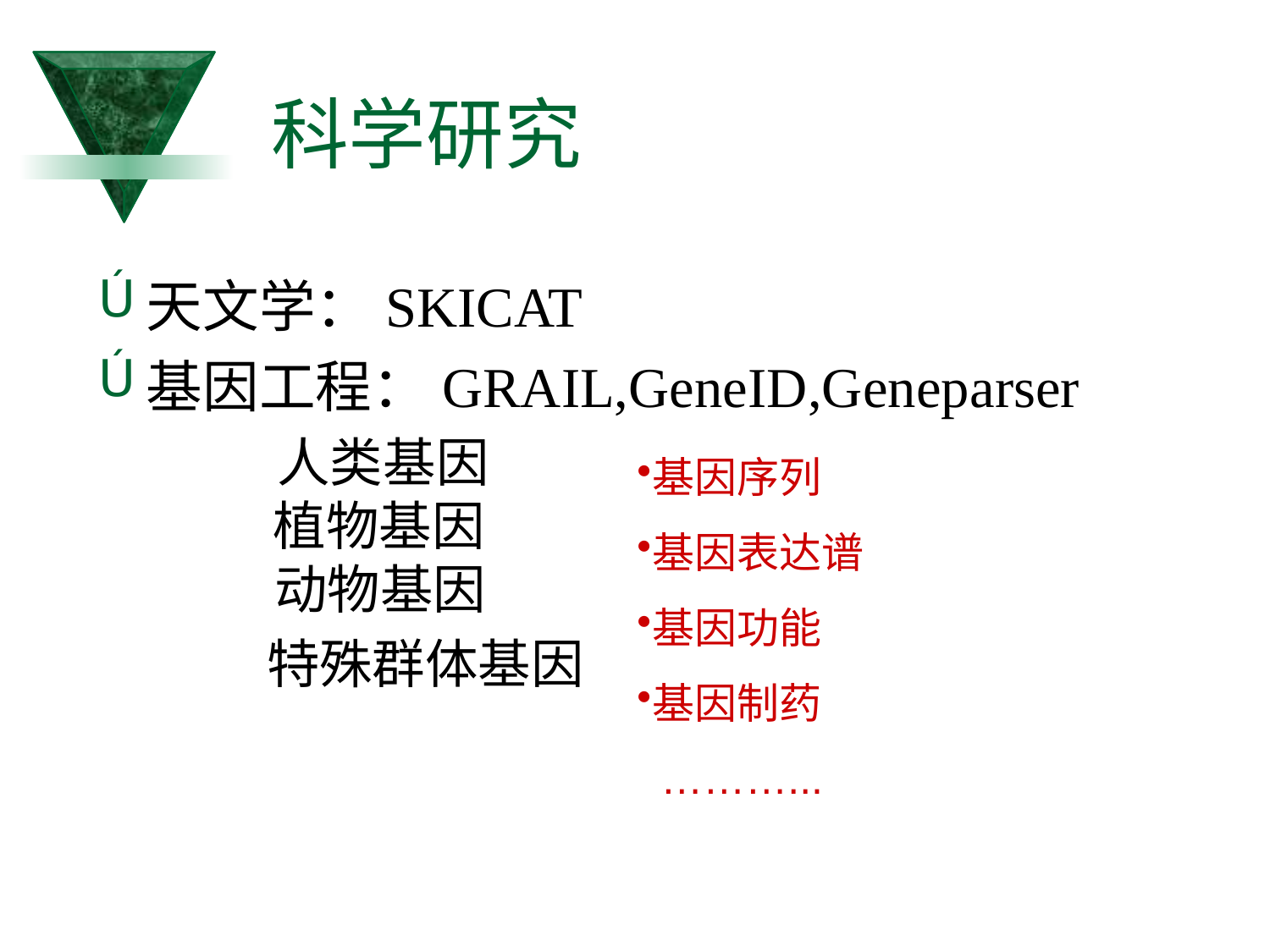

# 科学研究
天文学：SKICAT
基因工程：GRAIL,GeneID,Geneparser
人类基因
基因序列
基因表达谱
基因功能
基因制药
  ………...
植物基因
动物基因
特殊群体基因